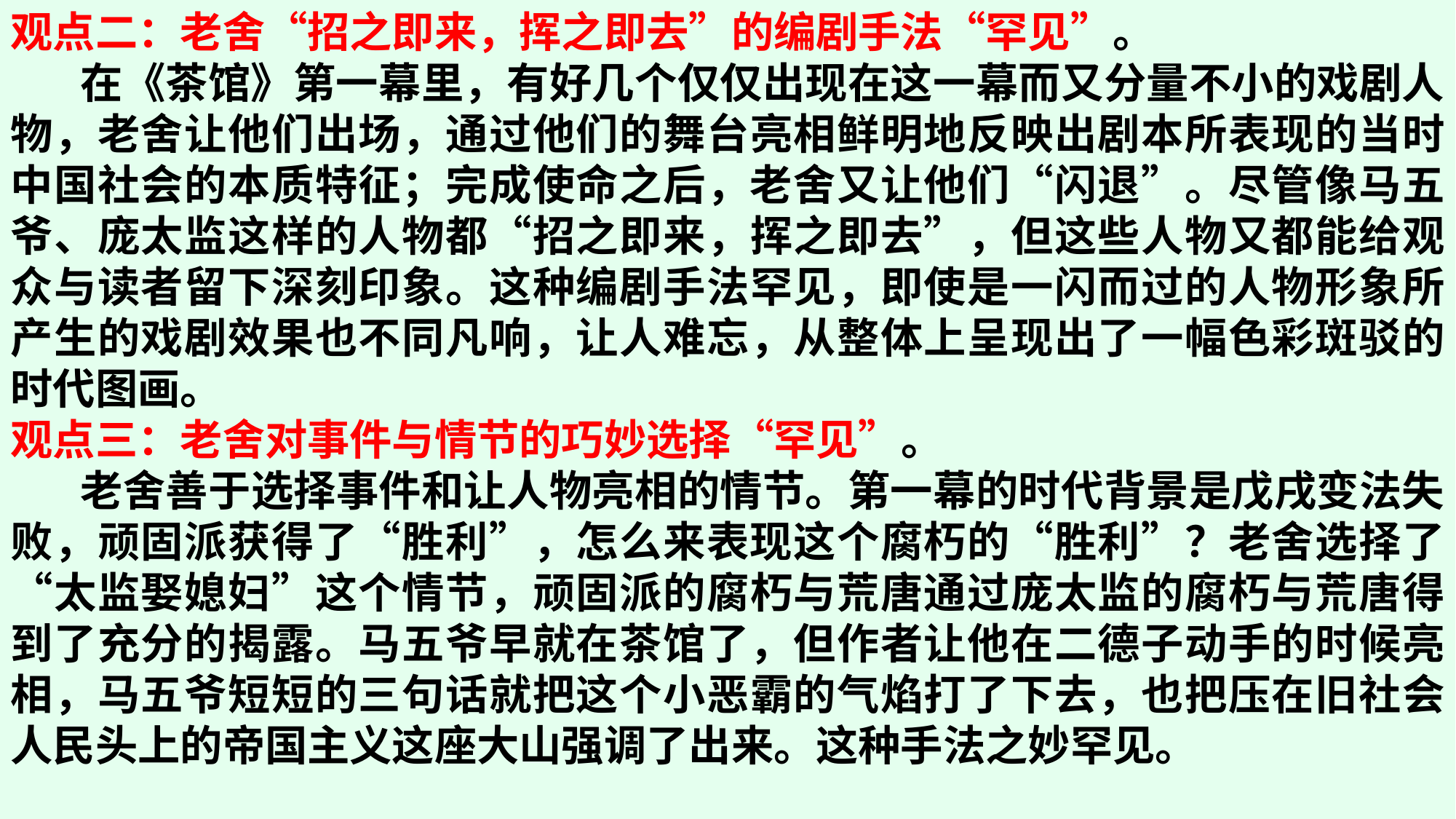

观点二：老舍“招之即来，挥之即去”的编剧手法“罕见”。
      在《茶馆》第一幕里，有好几个仅仅出现在这一幕而又分量不小的戏剧人物，老舍让他们出场，通过他们的舞台亮相鲜明地反映出剧本所表现的当时中国社会的本质特征；完成使命之后，老舍又让他们“闪退”。尽管像马五爷、庞太监这样的人物都“招之即来，挥之即去”，但这些人物又都能给观众与读者留下深刻印象。这种编剧手法罕见，即使是一闪而过的人物形象所产生的戏剧效果也不同凡响，让人难忘，从整体上呈现出了一幅色彩斑驳的时代图画。
观点三：老舍对事件与情节的巧妙选择“罕见”。
      老舍善于选择事件和让人物亮相的情节。第一幕的时代背景是戊戌变法失败，顽固派获得了“胜利”，怎么来表现这个腐朽的“胜利”？老舍选择了“太监娶媳妇”这个情节，顽固派的腐朽与荒唐通过庞太监的腐朽与荒唐得到了充分的揭露。马五爷早就在茶馆了，但作者让他在二德子动手的时候亮相，马五爷短短的三句话就把这个小恶霸的气焰打了下去，也把压在旧社会人民头上的帝国主义这座大山强调了出来。这种手法之妙罕见。